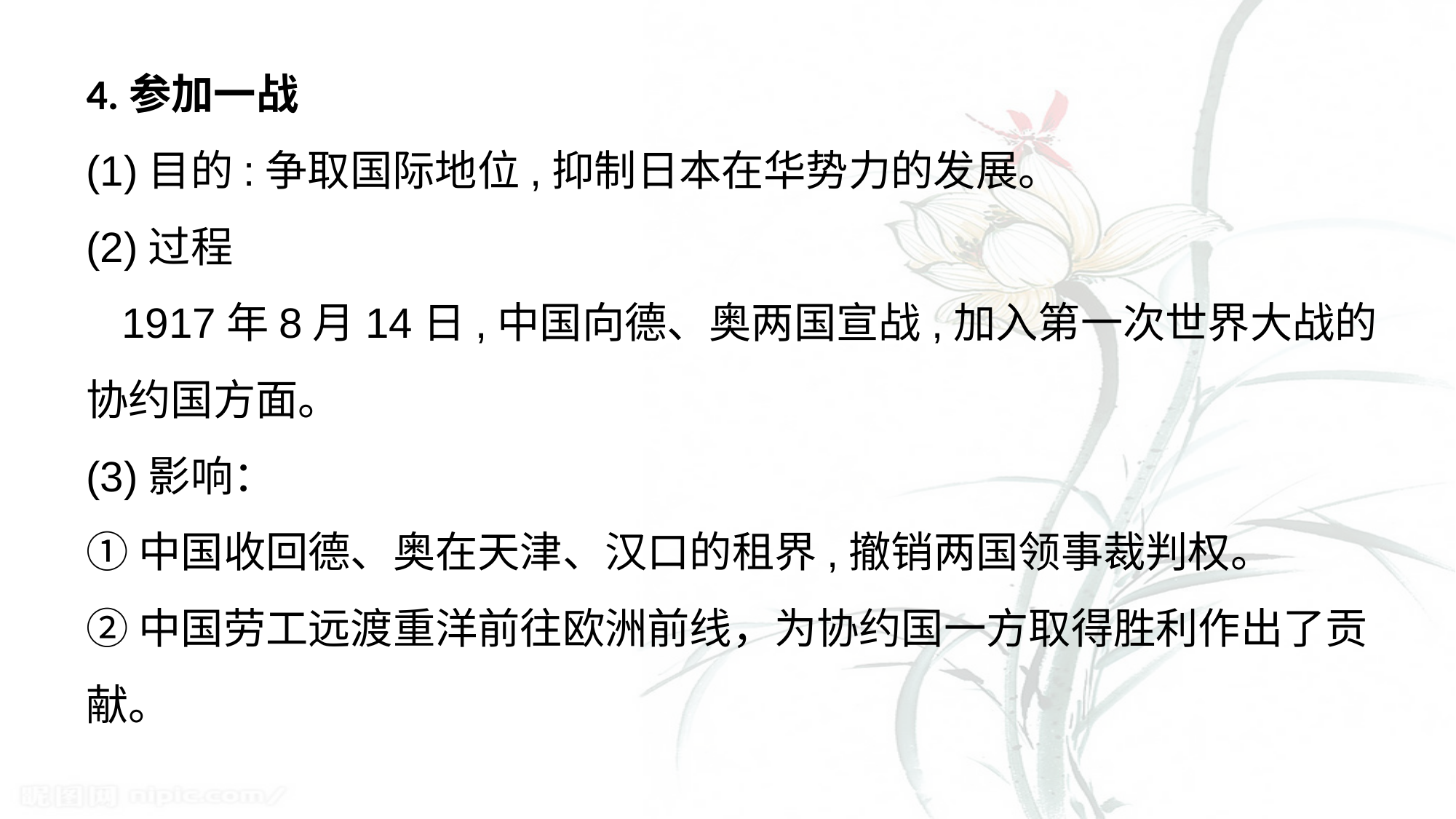

4.参加一战
(1)目的:争取国际地位,抑制日本在华势力的发展。
(2)过程
   1917年8月14日,中国向德、奥两国宣战,加入第一次世界大战的协约国方面。
(3)影响：
①中国收回德、奥在天津、汉口的租界,撤销两国领事裁判权。
②中国劳工远渡重洋前往欧洲前线，为协约国一方取得胜利作出了贡献。